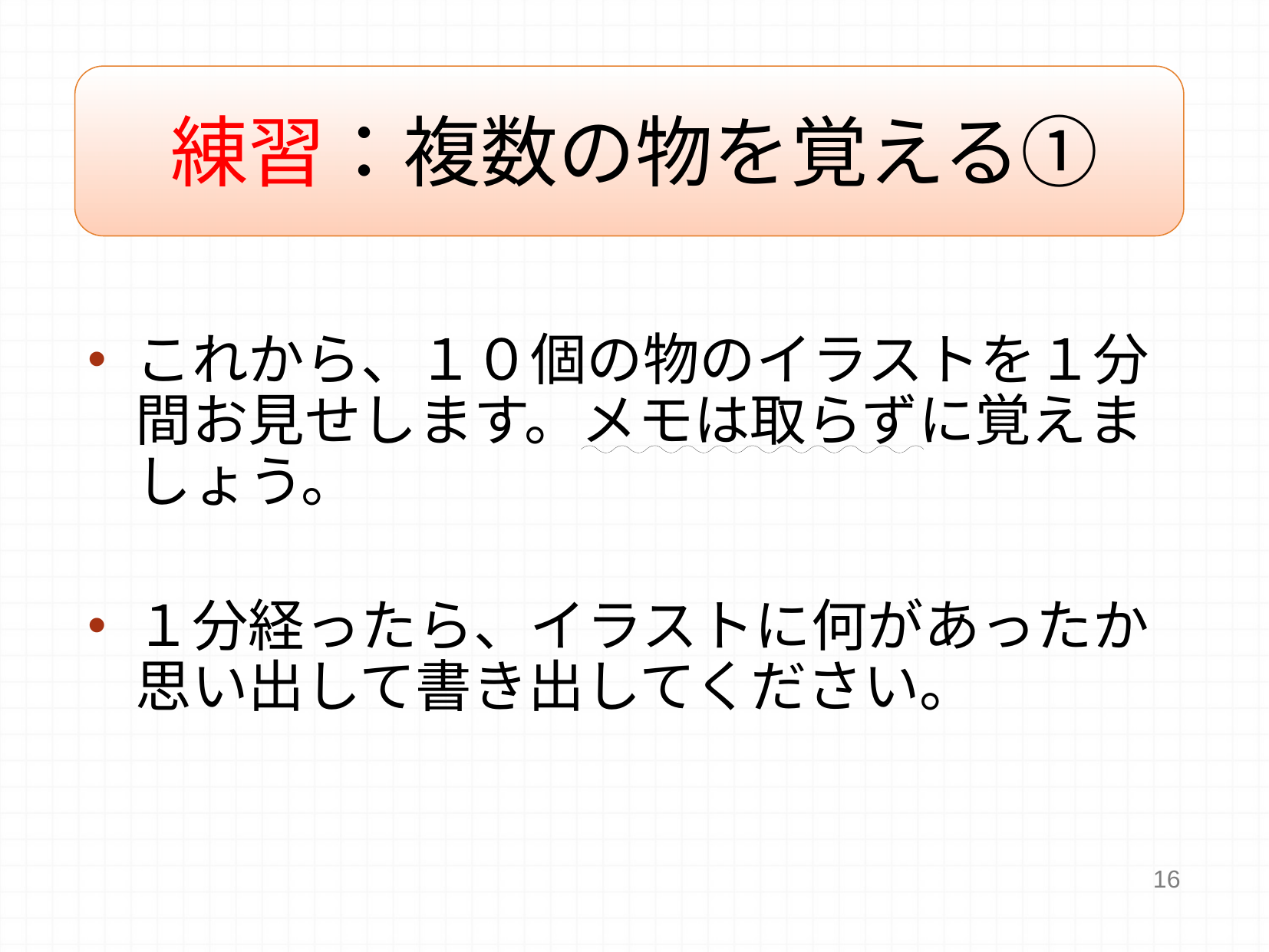

# 練習：複数の物を覚える①

これから、１０個の物のイラストを１分間お見せします。メモは取らずに覚えましょう。

１分経ったら、イラストに何があったか思い出して書き出してください。
16